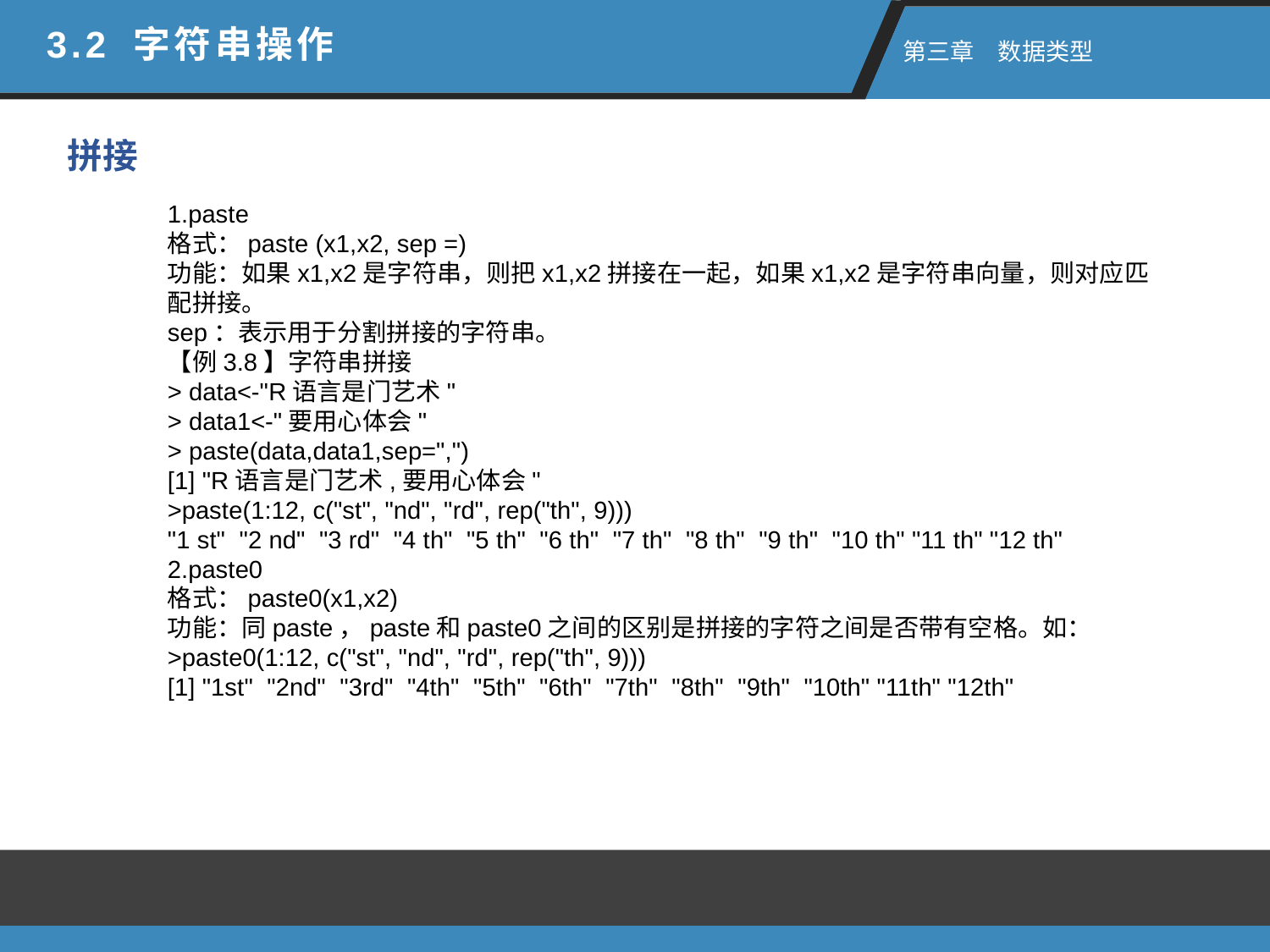

3.2 字符串操作
  第三章　数据类型
拼接
1.paste
格式：paste (x1,x2, sep =)
功能：如果x1,x2是字符串，则把x1,x2拼接在一起，如果x1,x2是字符串向量，则对应匹配拼接。
sep：表示用于分割拼接的字符串。
【例3.8】字符串拼接
> data<-"R语言是门艺术"
> data1<-"要用心体会"
> paste(data,data1,sep=",")
[1] "R语言是门艺术,要用心体会"
>paste(1:12, c("st", "nd", "rd", rep("th", 9)))
"1 st"  "2 nd"  "3 rd"  "4 th"  "5 th"  "6 th"  "7 th"  "8 th"  "9 th"  "10 th" "11 th" "12 th"
2.paste0
格式：paste0(x1,x2)
功能：同paste，paste和paste0之间的区别是拼接的字符之间是否带有空格。如：
>paste0(1:12, c("st", "nd", "rd", rep("th", 9)))
[1] "1st"  "2nd"  "3rd"  "4th"  "5th"  "6th"  "7th"  "8th"  "9th"  "10th" "11th" "12th"